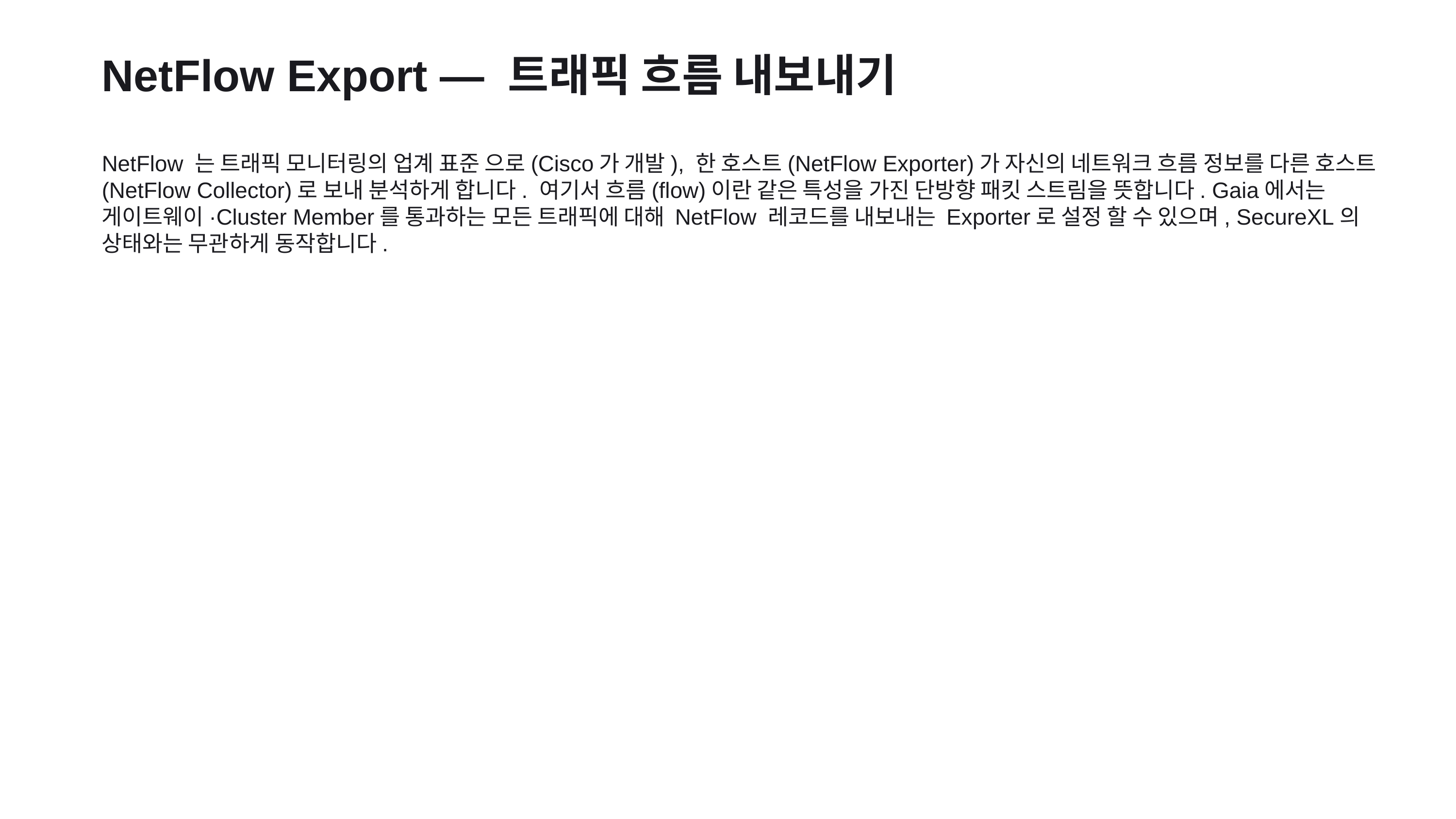

NetFlow Export — 트래픽 흐름 내보내기
NetFlow 는 트래픽 모니터링의 업계 표준 으로(Cisco가 개발), 한 호스트(NetFlow Exporter)가 자신의 네트워크 흐름 정보를 다른 호스트(NetFlow Collector)로 보내 분석하게 합니다. 여기서 흐름(flow)이란 같은 특성을 가진 단방향 패킷 스트림을 뜻합니다. Gaia에서는 게이트웨이·Cluster Member를 통과하는 모든 트래픽에 대해 NetFlow 레코드를 내보내는 Exporter로 설정 할 수 있으며, SecureXL의 상태와는 무관하게 동작합니다.